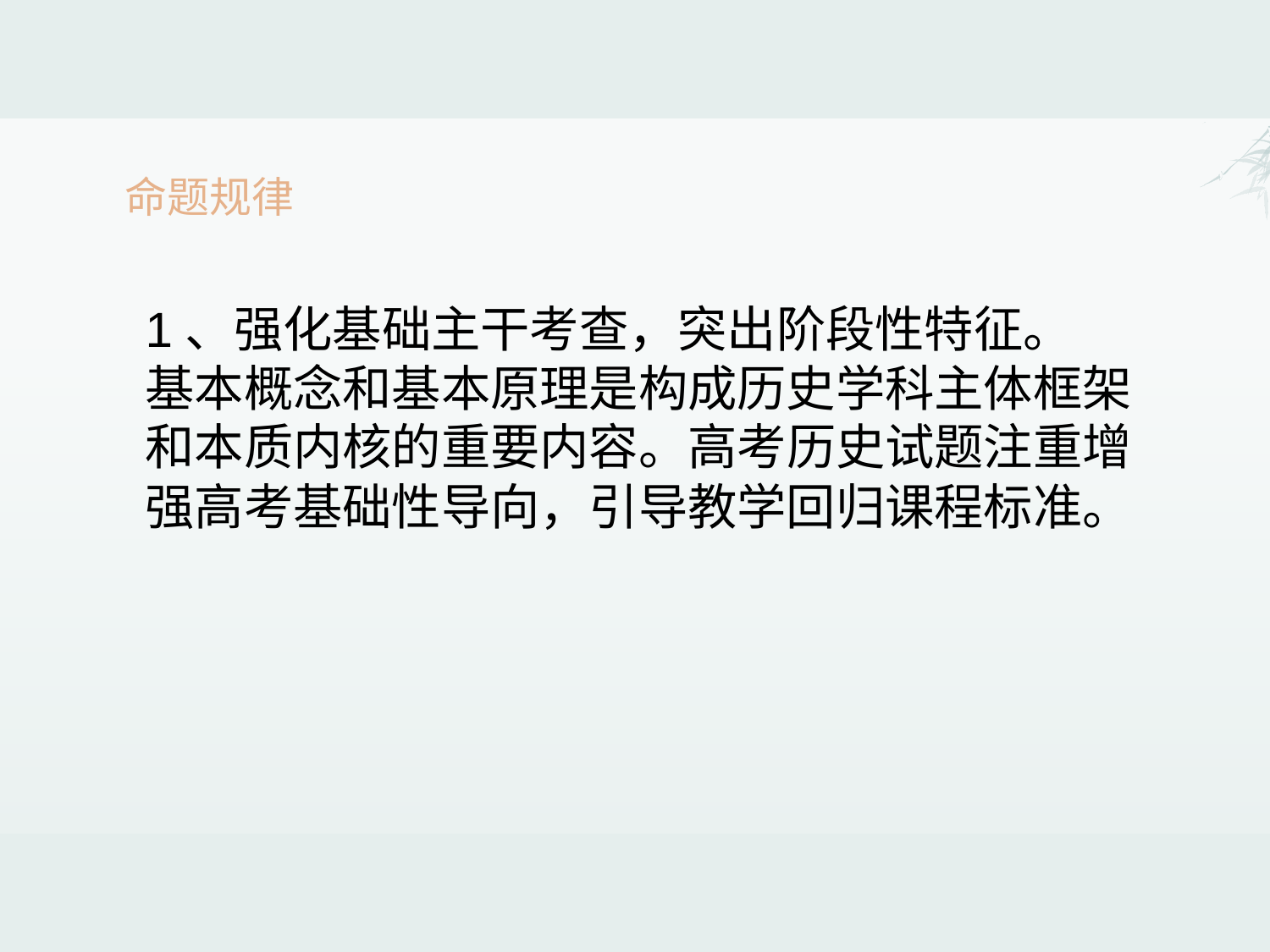

# 命题规律
1、强化基础主干考查，突出阶段性特征。
基本概念和基本原理是构成历史学科主体框架和本质内核的重要内容。高考历史试题注重增强高考基础性导向，引导教学回归课程标准。